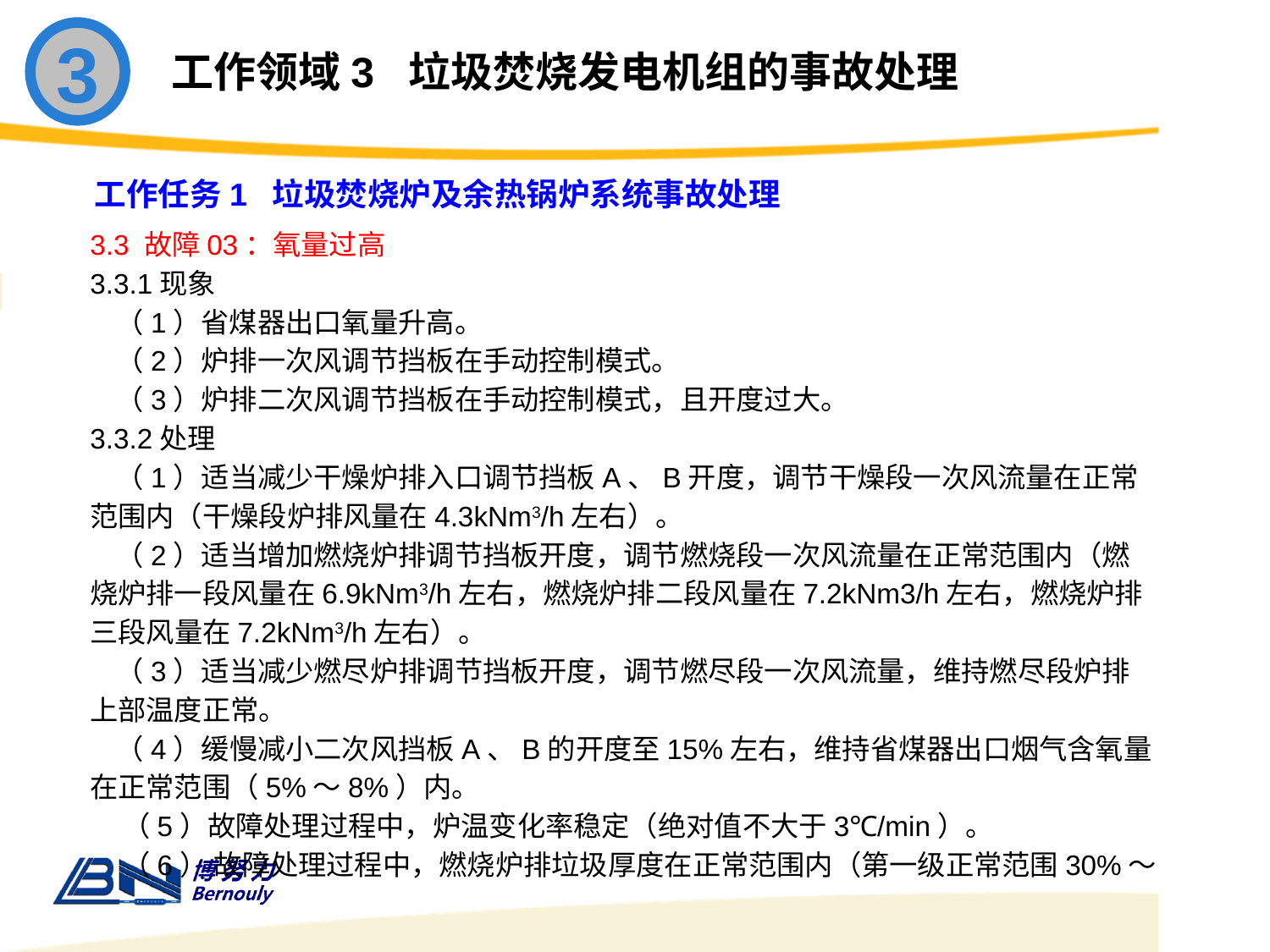

3
工作领域3  垃圾焚烧发电机组的事故处理
工作任务1  垃圾焚烧炉及余热锅炉系统事故处理
3.3 故障03：氧量过高
3.3.1现象
   （1）省煤器出口氧量升高。
   （2）炉排一次风调节挡板在手动控制模式。
   （3）炉排二次风调节挡板在手动控制模式，且开度过大。
3.3.2处理
   （1）适当减少干燥炉排入口调节挡板A、B开度，调节干燥段一次风流量在正常范围内（干燥段炉排风量在4.3kNm3/h左右）。
   （2）适当增加燃烧炉排调节挡板开度，调节燃烧段一次风流量在正常范围内（燃烧炉排一段风量在6.9kNm3/h左右，燃烧炉排二段风量在7.2kNm3/h左右，燃烧炉排三段风量在7.2kNm3/h左右）。
   （3）适当减少燃尽炉排调节挡板开度，调节燃尽段一次风流量，维持燃尽段炉排上部温度正常。
   （4）缓慢减小二次风挡板A、B的开度至15%左右，维持省煤器出口烟气含氧量在正常范围（5%～8%）内。
    （5）故障处理过程中，炉温变化率稳定（绝对值不大于3℃/min）。
    （6） 故障处理过程中，燃烧炉排垃圾厚度在正常范围内（第一级正常范围30%～